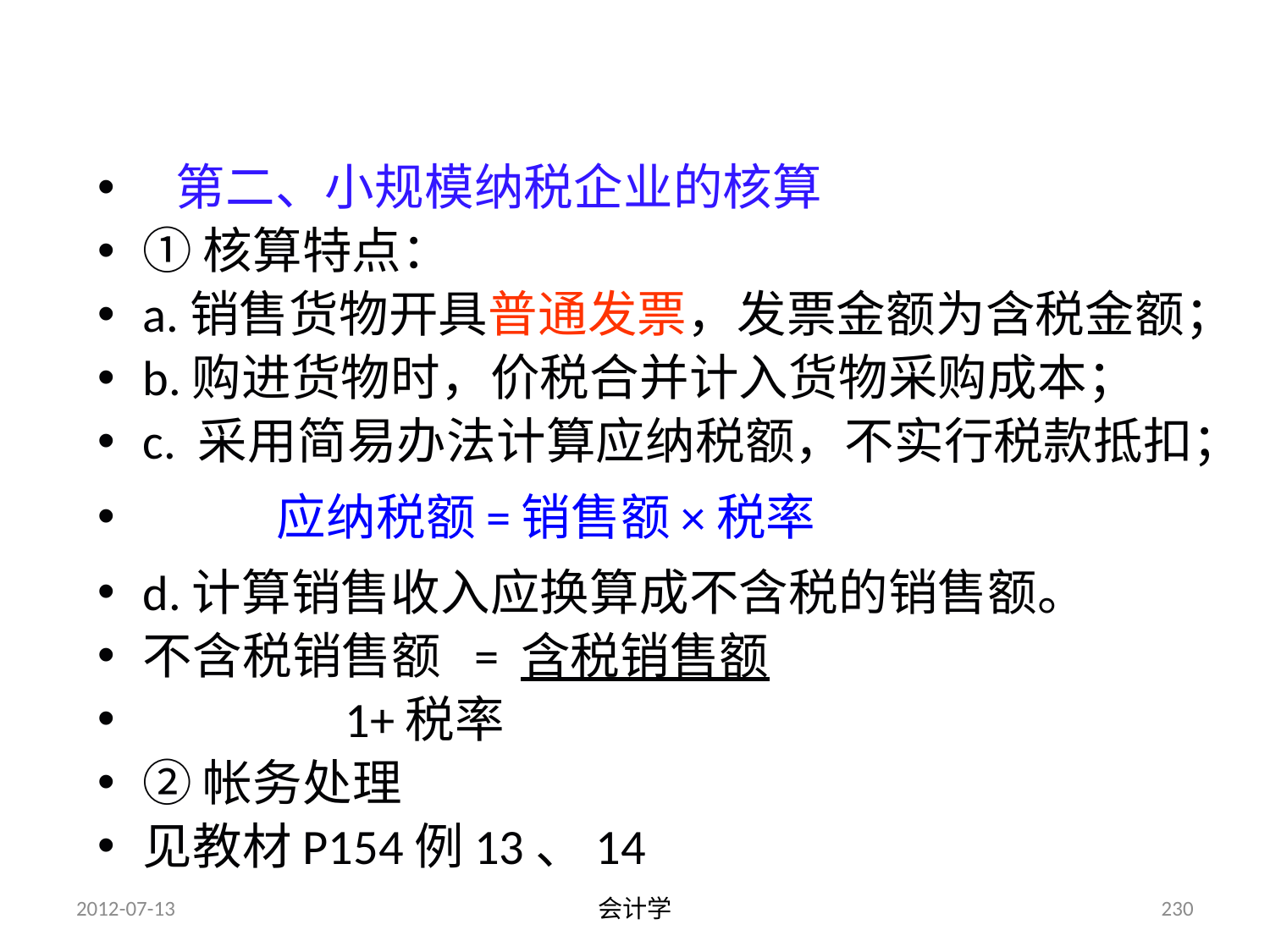

第二、小规模纳税企业的核算
①核算特点：
a.销售货物开具普通发票，发票金额为含税金额；
b.购进货物时，价税合并计入货物采购成本；
c. 采用简易办法计算应纳税额，不实行税款抵扣；
           应纳税额=销售额×税率
d.计算销售收入应换算成不含税的销售额。
不含税销售额  = 含税销售额
                  1+税率
②帐务处理
见教材P154例13、14

2012-07-13
会计学
230